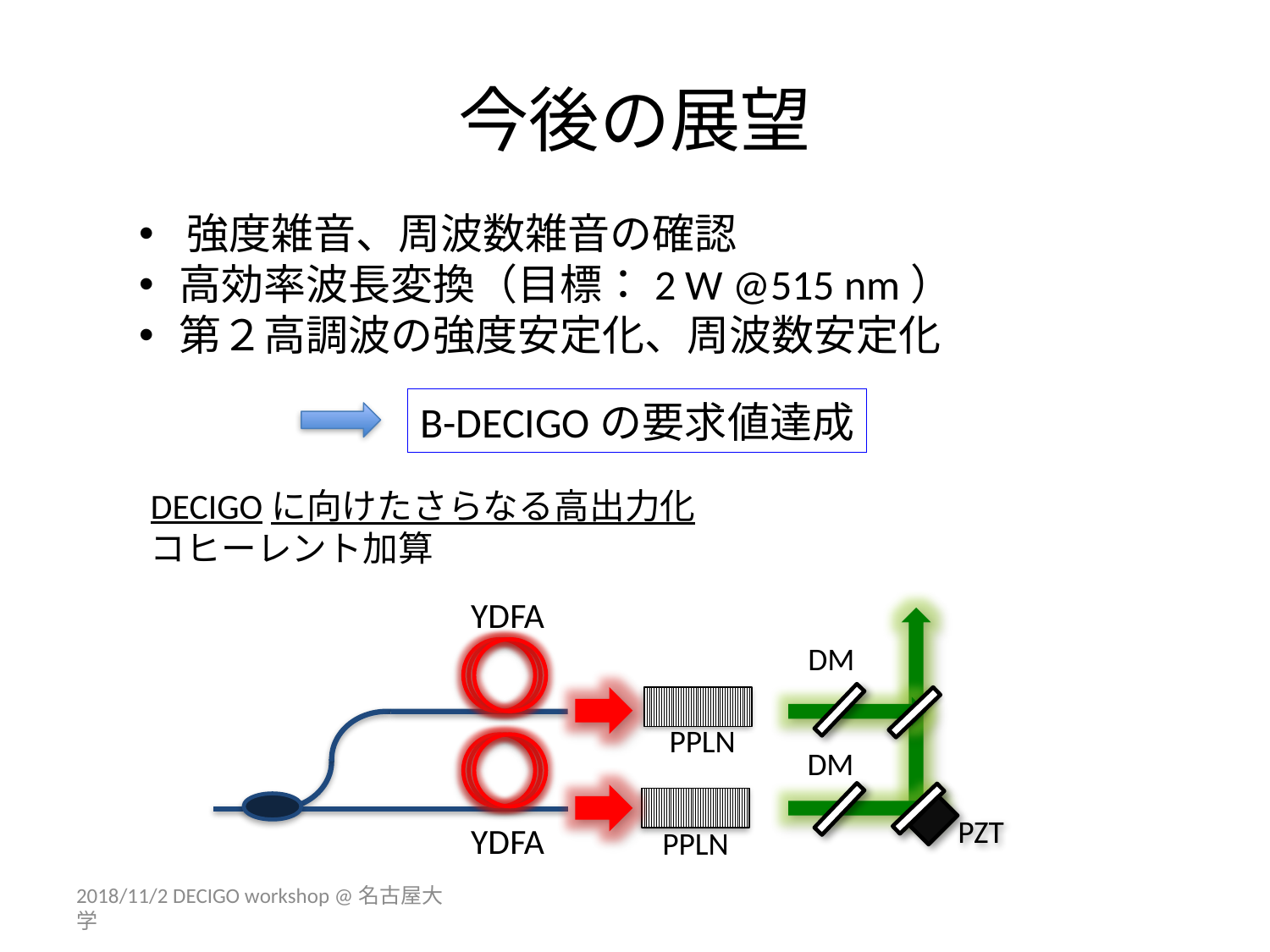

# 今後の展望
強度雑音、周波数雑音の確認
高効率波長変換（目標：2 W @515 nm）
第２高調波の強度安定化、周波数安定化
B-DECIGOの要求値達成

DECIGOに向けたさらなる高出力化
コヒーレント加算
YDFA

PPLN

YDFA
PPLN

DM

DM

PZT

2018/11/2 DECIGO workshop @名古屋大学